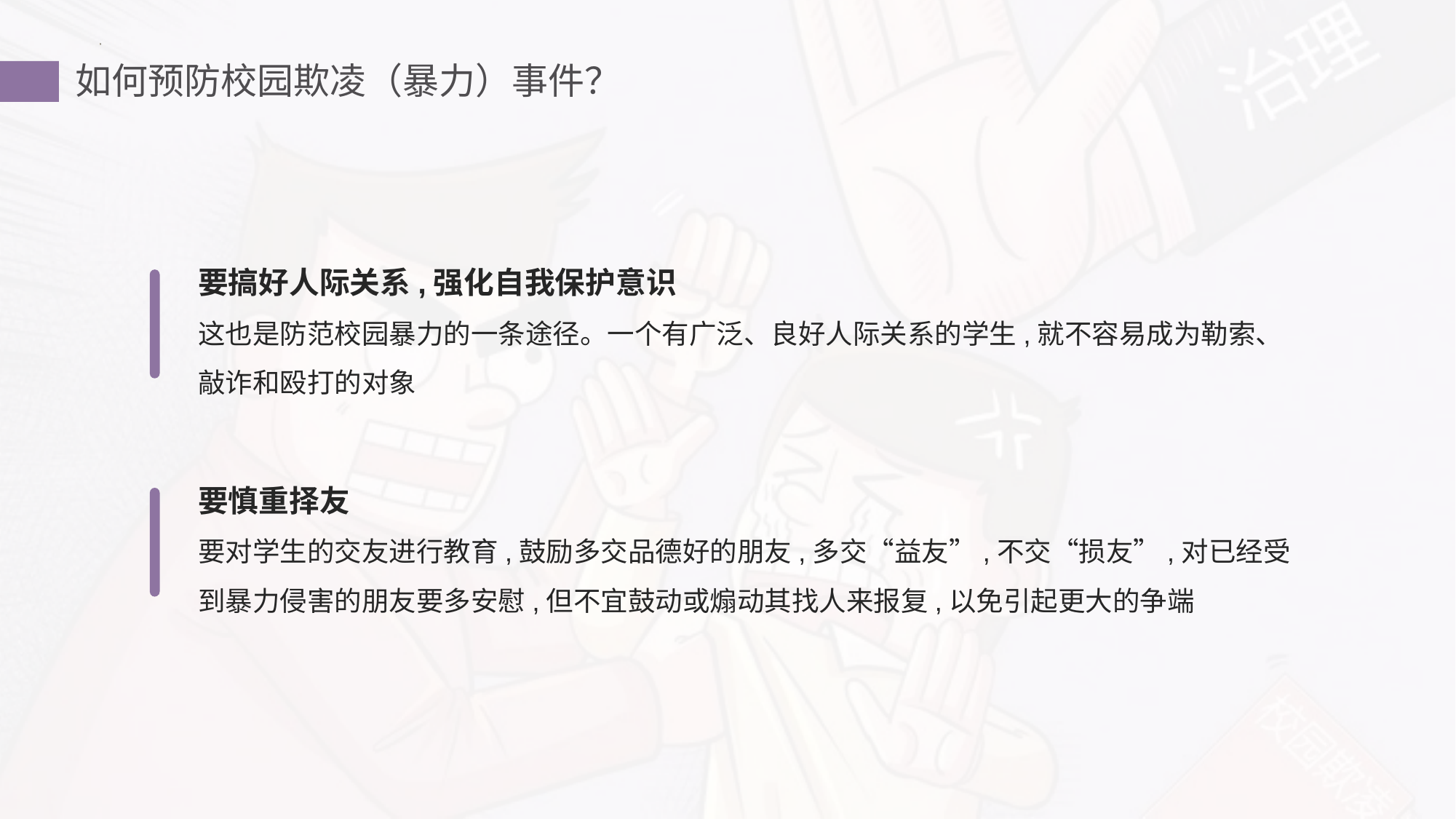

如何预防校园欺凌（暴力）事件？

要搞好人际关系,强化自我保护意识
这也是防范校园暴力的一条途径。一个有广泛、良好人际关系的学生,就不容易成为勒索、敲诈和殴打的对象

要慎重择友
要对学生的交友进行教育,鼓励多交品德好的朋友,多交“益友”,不交“损友”,对已经受到暴力侵害的朋友要多安慰,但不宜鼓动或煽动其找人来报复,以免引起更大的争端